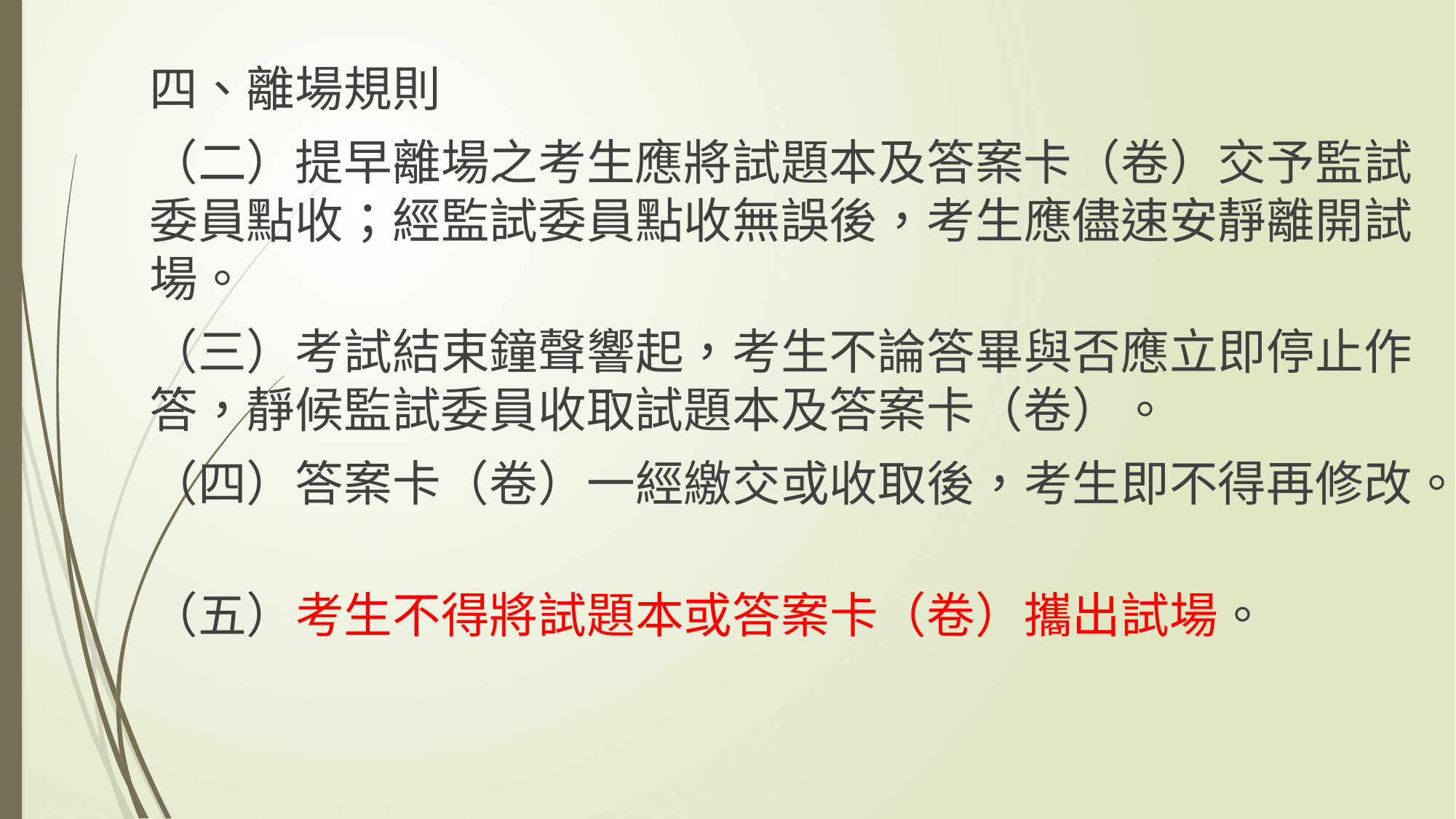

四、離場規則
（二）提早離場之考生應將試題本及答案卡（卷）交予監試委員點收；經監試委員點收無誤後，考生應儘速安靜離開試場。
（三）考試結束鐘聲響起，考生不論答畢與否應立即停止作答，靜候監試委員收取試題本及答案卡（卷）。
（四）答案卡（卷）一經繳交或收取後，考生即不得再修改。
（五）考生不得將試題本或答案卡（卷）攜出試場。